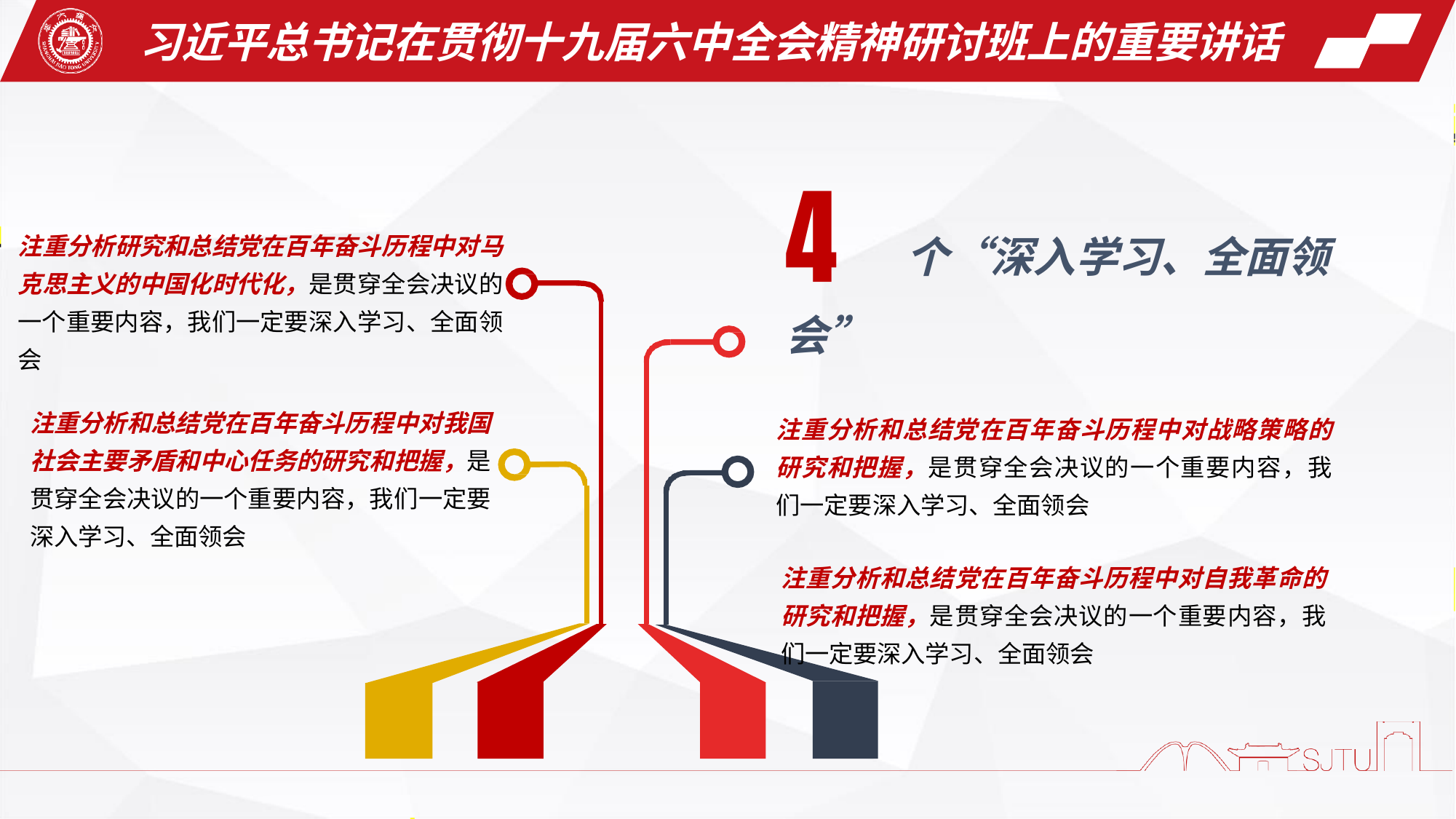

# 习近平总书记在贯彻十九届六中全会精神研讨班上的重要讲话
4 个“深入学习、全面领会”
注重分析和总结党在百年奋斗历程中对战略策略的 研究和把握，是贯穿全会决议的一个重要内容，我 们一定要深入学习、全面领会

注重分析和总结党在百年奋斗历程中对自我革命的 研究和把握，是贯穿全会决议的一个重要内容，我 们一定要深入学习、全面领会
注重分析研究和总结党在百年奋斗历程中对马 克思主义的中国化时代化，是贯穿全会决议的 一个重要内容，我们一定要深入学习、全面领 会

注重分析和总结党在百年奋斗历程中对我国 社会主要矛盾和中心任务的研究和把握，是 贯穿全会决议的一个重要内容，我们一定要 深入学习、全面领会